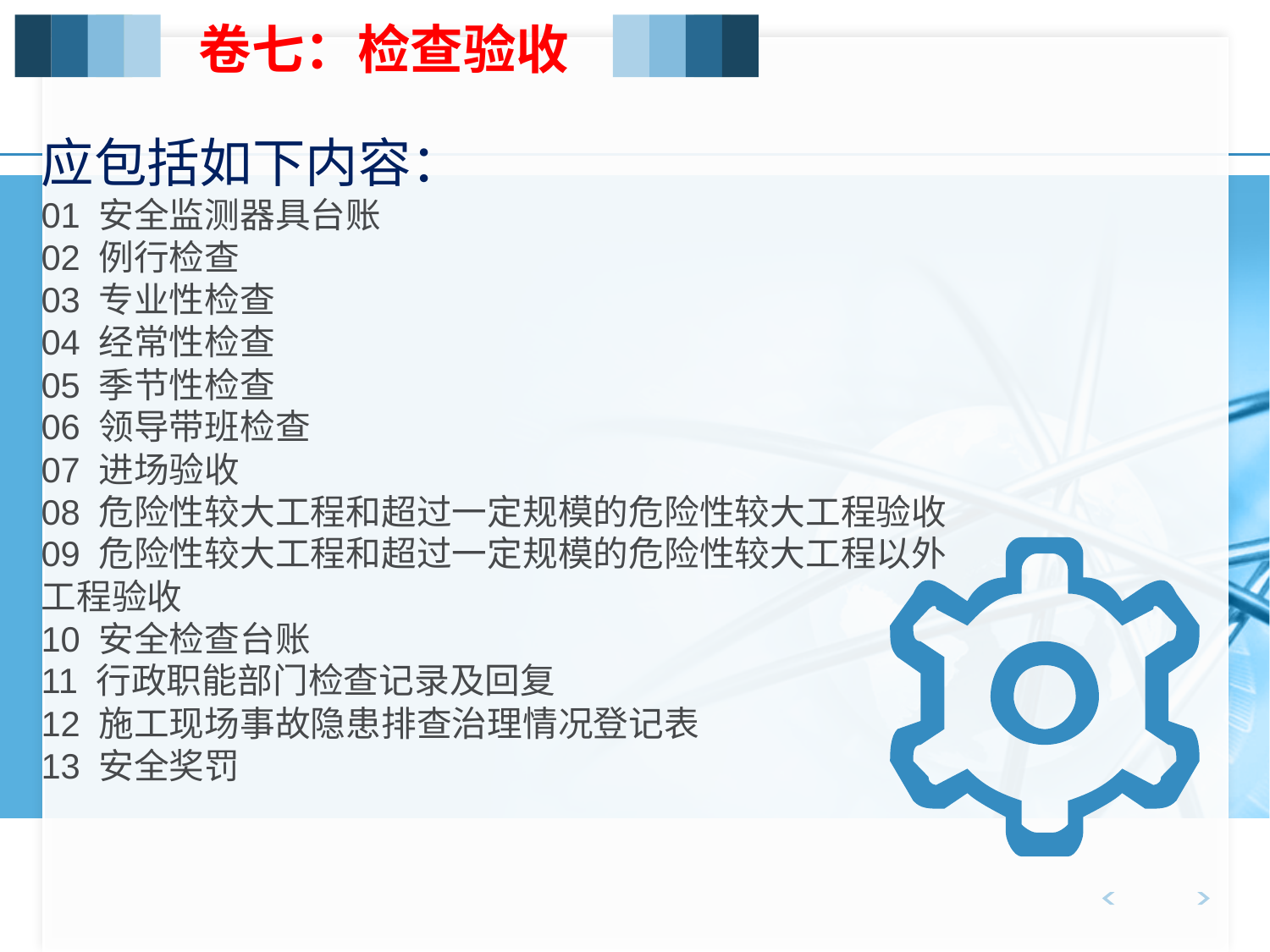

卷七：检查验收

应包括如下内容：
01 安全监测器具台账
02 例行检查
03 专业性检查
04 经常性检查
05 季节性检查
06 领导带班检查
07 进场验收
08 危险性较大工程和超过一定规模的危险性较大工程验收
09 危险性较大工程和超过一定规模的危险性较大工程以外工程验收
10 安全检查台账
11 行政职能部门检查记录及回复
12 施工现场事故隐患排查治理情况登记表
13 安全奖罚